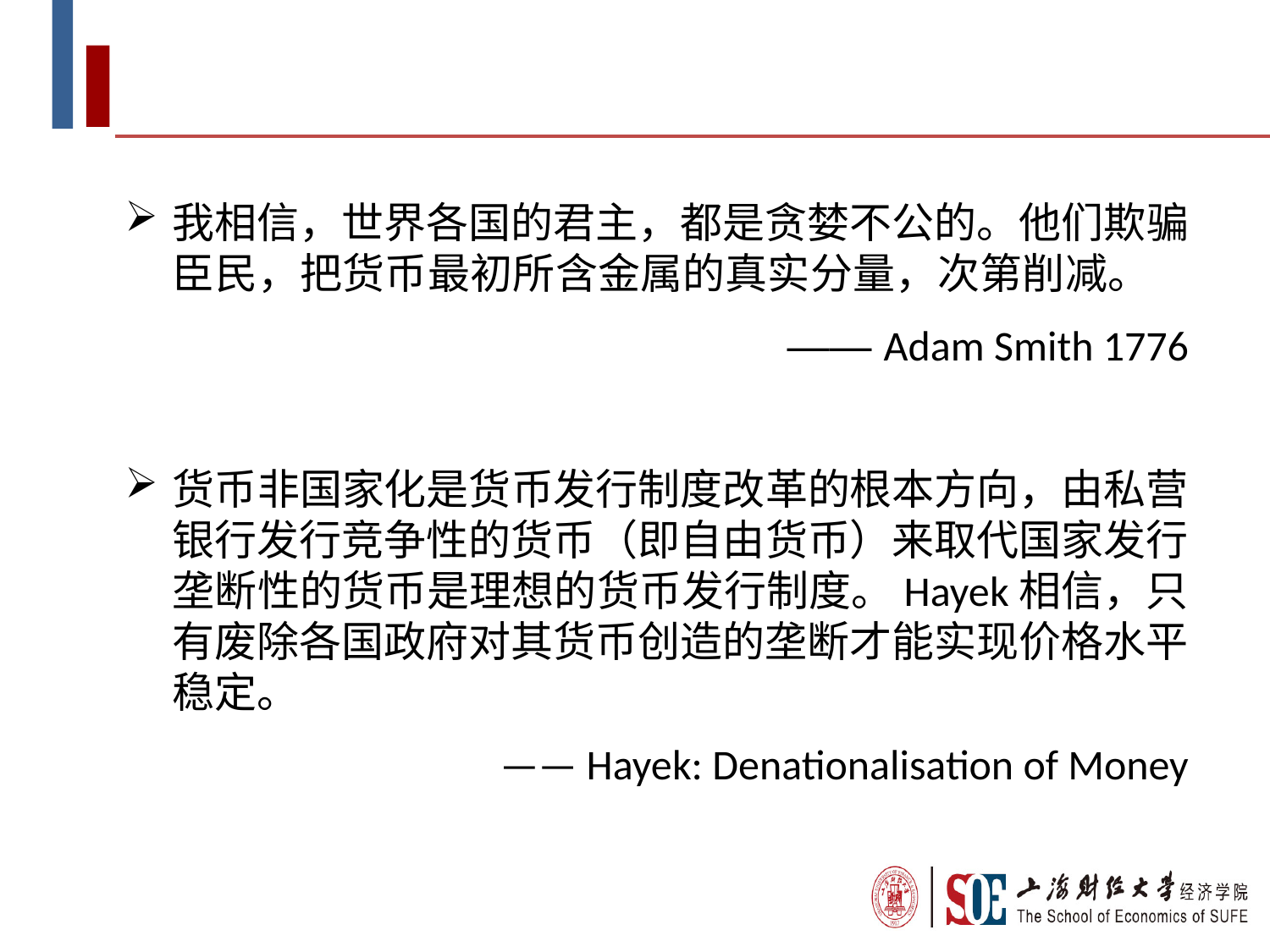

我相信，世界各国的君主，都是贪婪不公的。他们欺骗臣民，把货币最初所含金属的真实分量，次第削减。
 —— Adam Smith 1776

货币非国家化是货币发行制度改革的根本方向，由私营银行发行竞争性的货币（即自由货币）来取代国家发行垄断性的货币是理想的货币发行制度。Hayek相信，只有废除各国政府对其货币创造的垄断才能实现价格水平稳定。
—— Hayek: Denationalisation of Money